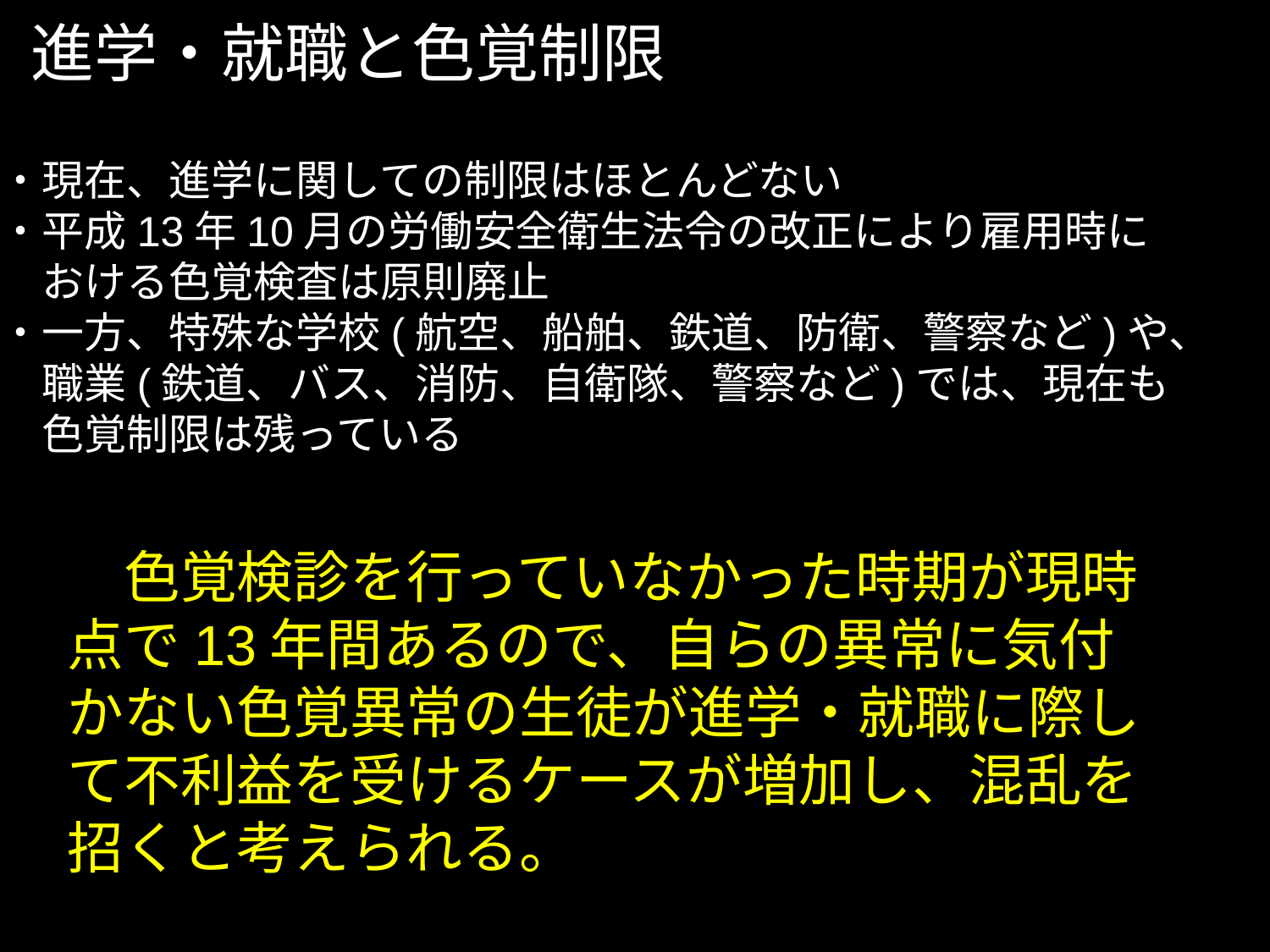

進学・就職と色覚制限

・現在、進学に関しての制限はほとんどない
・平成13年10月の労働安全衛生法令の改正により雇用時に
　おける色覚検査は原則廃止
・一方、特殊な学校(航空、船舶、鉄道、防衛、警察など)や、
　職業(鉄道、バス、消防、自衛隊、警察など)では、現在も
　色覚制限は残っている

　色覚検診を行っていなかった時期が現時点で13年間あるので、自らの異常に気付かない色覚異常の生徒が進学・就職に際して不利益を受けるケースが増加し、混乱を招くと考えられる。